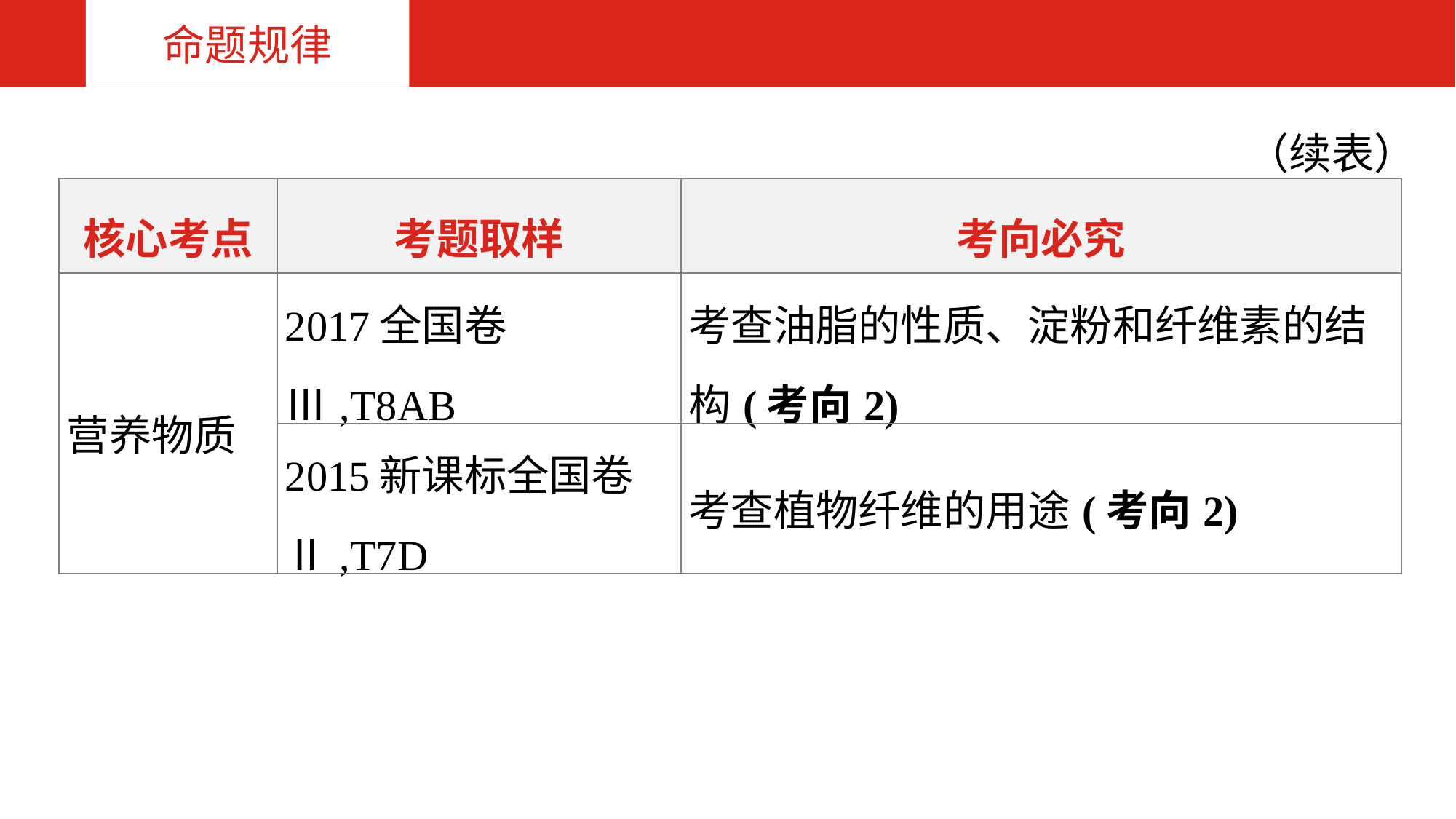

命题规律
（续表）
| 核心考点 | 考题取样 | 考向必究 |
| --- | --- | --- |
| 营养物质 | 2017全国卷Ⅲ,T8AB | 考查油脂的性质、淀粉和纤维素的结构(考向2) |
|  | 2015新课标全国卷Ⅱ,T7D | 考查植物纤维的用途(考向2) |